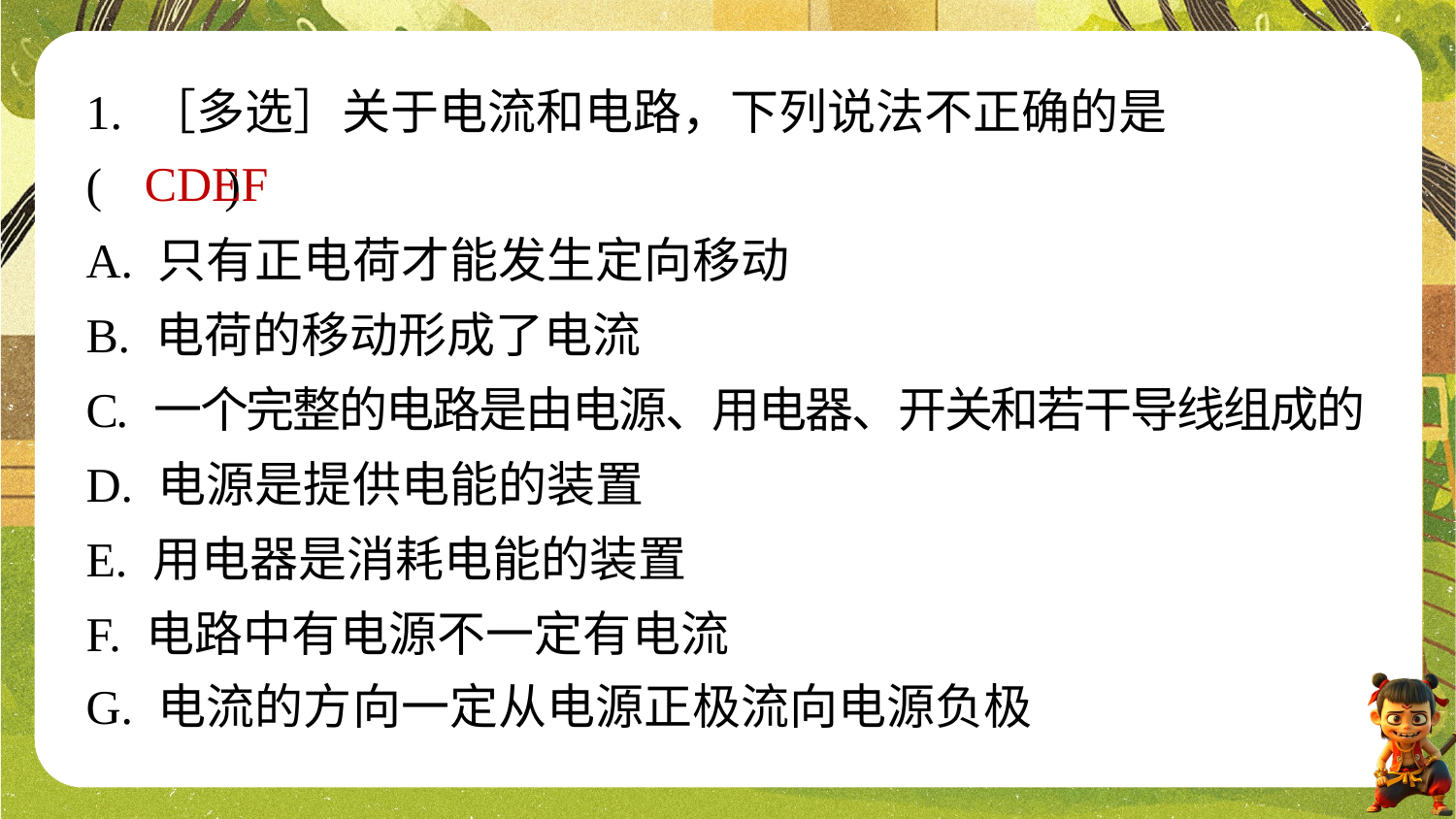

1. ［多选］关于电流和电路，下列说法不正确的是
(         )
CDEF
A. 只有正电荷才能发生定向移动
B. 电荷的移动形成了电流
C. 一个完整的电路是由电源、用电器、开关和若干导线组成的
D. 电源是提供电能的装置
E. 用电器是消耗电能的装置
F. 电路中有电源不一定有电流
G. 电流的方向一定从电源正极流向电源负极